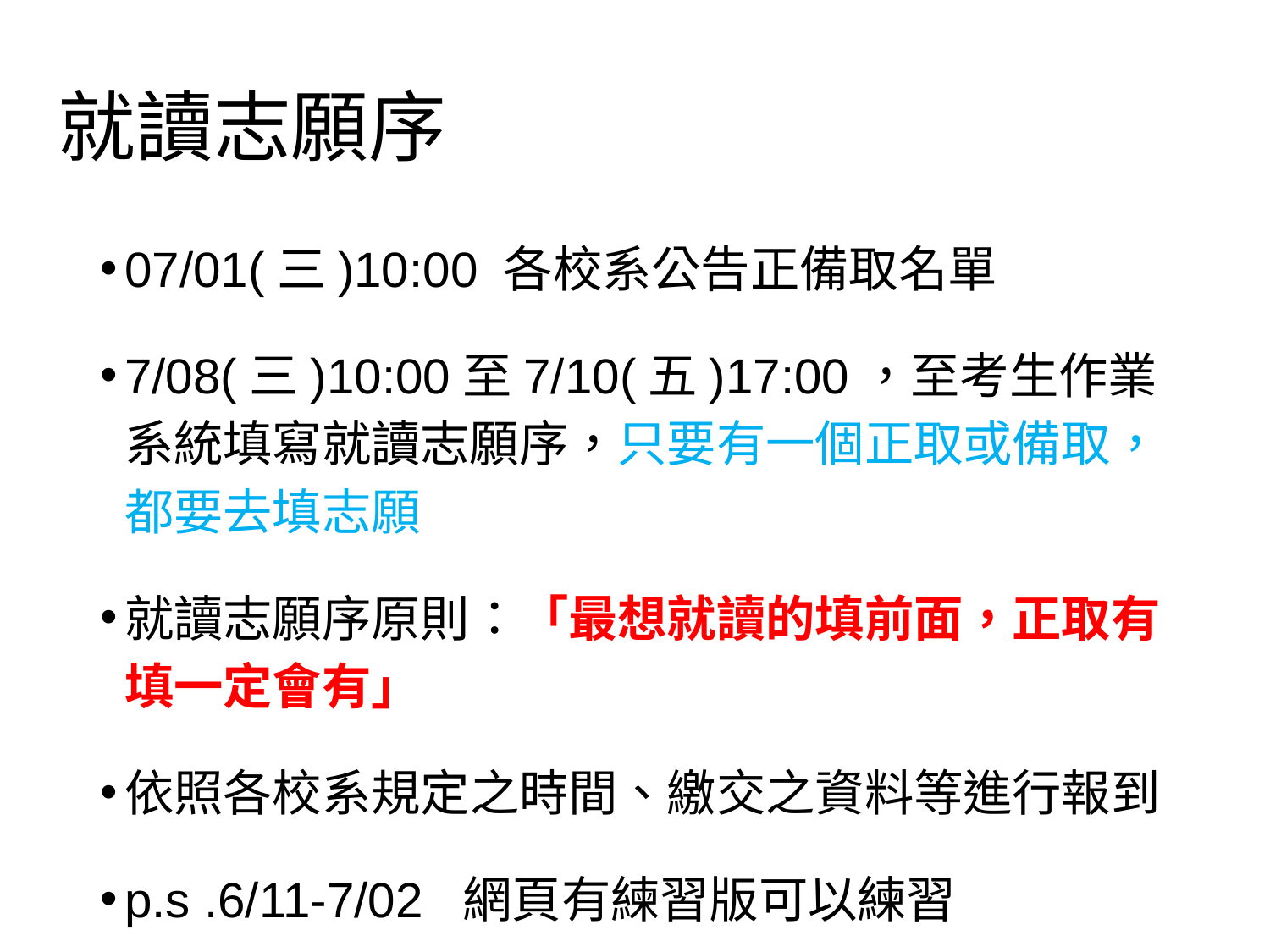

# 就讀志願序
07/01(三)10:00 各校系公告正備取名單
7/08(三)10:00至7/10(五)17:00，至考生作業系統填寫就讀志願序，只要有一個正取或備取，都要去填志願
就讀志願序原則：「最想就讀的填前面，正取有填一定會有」
依照各校系規定之時間、繳交之資料等進行報到
p.s .6/11-7/02  網頁有練習版可以練習